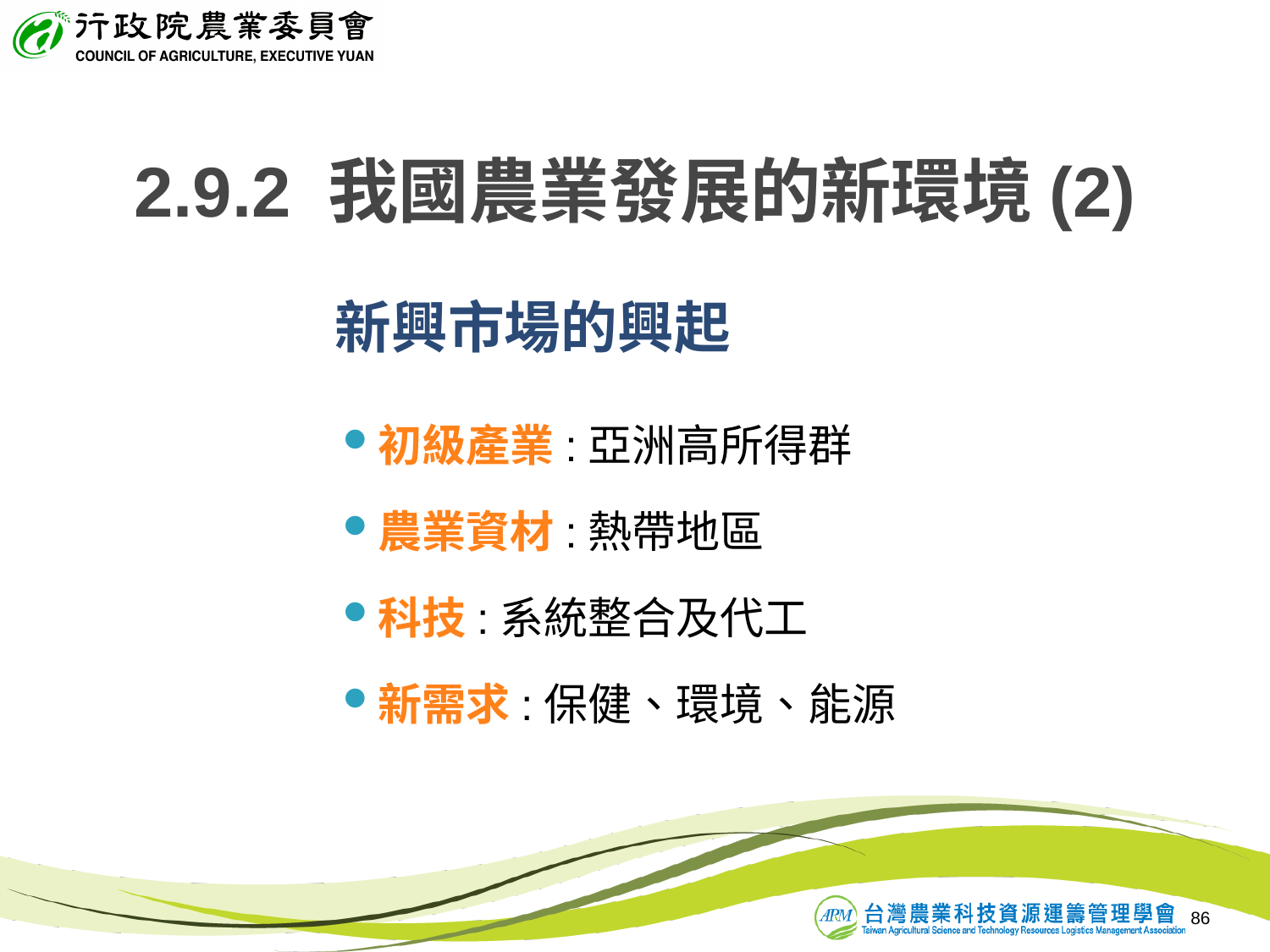

2.9.2 我國農業發展的新環境(2)
新興市場的興起
初級產業:亞洲高所得群
農業資材:熱帶地區
科技:系統整合及代工
新需求:保健、環境、能源
86